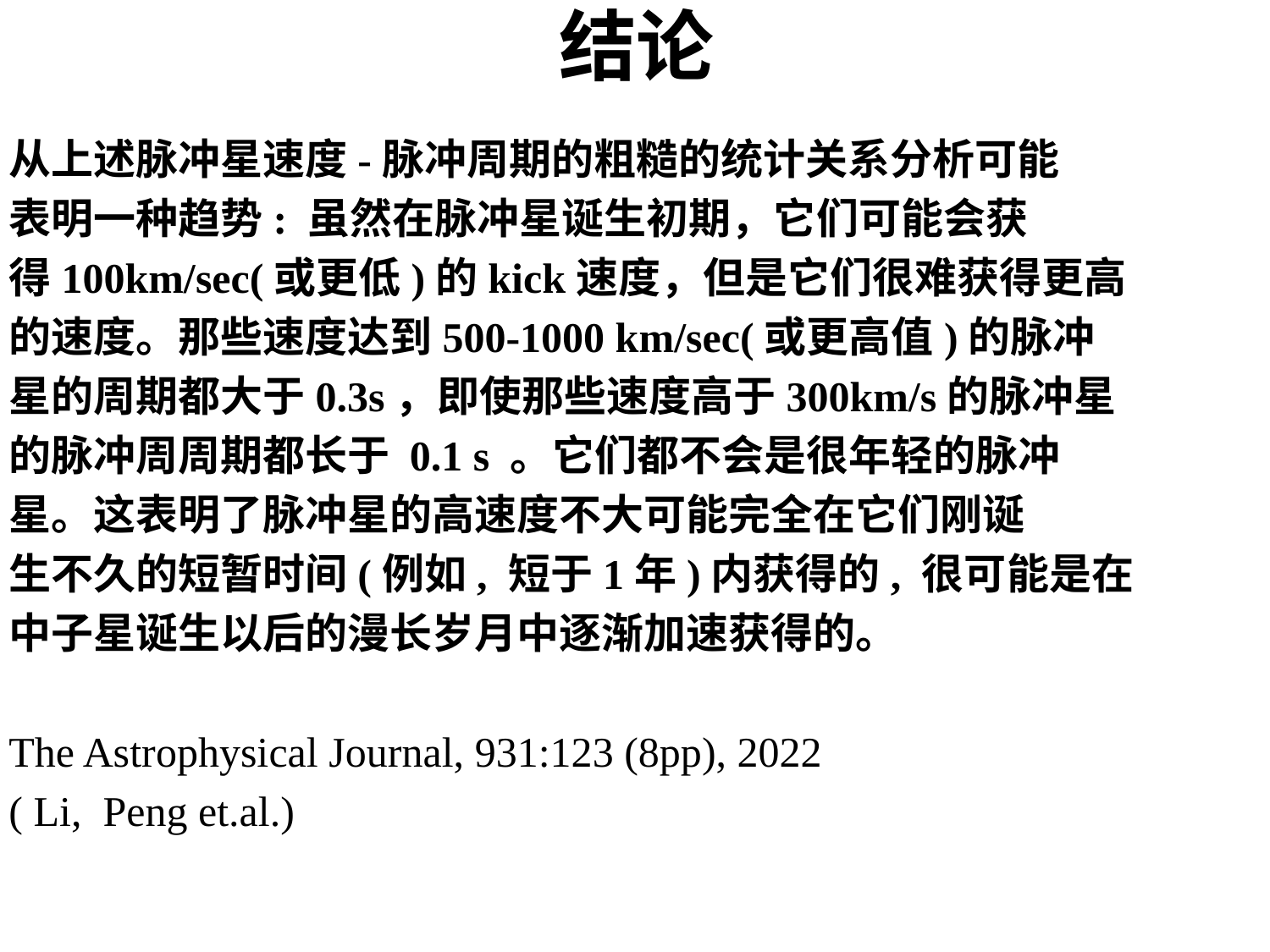

# 结论
从上述脉冲星速度-脉冲周期的粗糙的统计关系分析可能
表明一种趋势: 虽然在脉冲星诞生初期，它们可能会获
得100km/sec(或更低)的kick速度，但是它们很难获得更高
的速度。那些速度达到500-1000 km/sec(或更高值)的脉冲
星的周期都大于0.3s，即使那些速度高于300km/s的脉冲星
的脉冲周周期都长于 0.1 s 。它们都不会是很年轻的脉冲
星。这表明了脉冲星的高速度不大可能完全在它们刚诞
生不久的短暂时间(例如, 短于1年)内获得的, 很可能是在
中子星诞生以后的漫长岁月中逐渐加速获得的。

The Astrophysical Journal, 931:123 (8pp), 2022
( Li,  Peng et.al.)